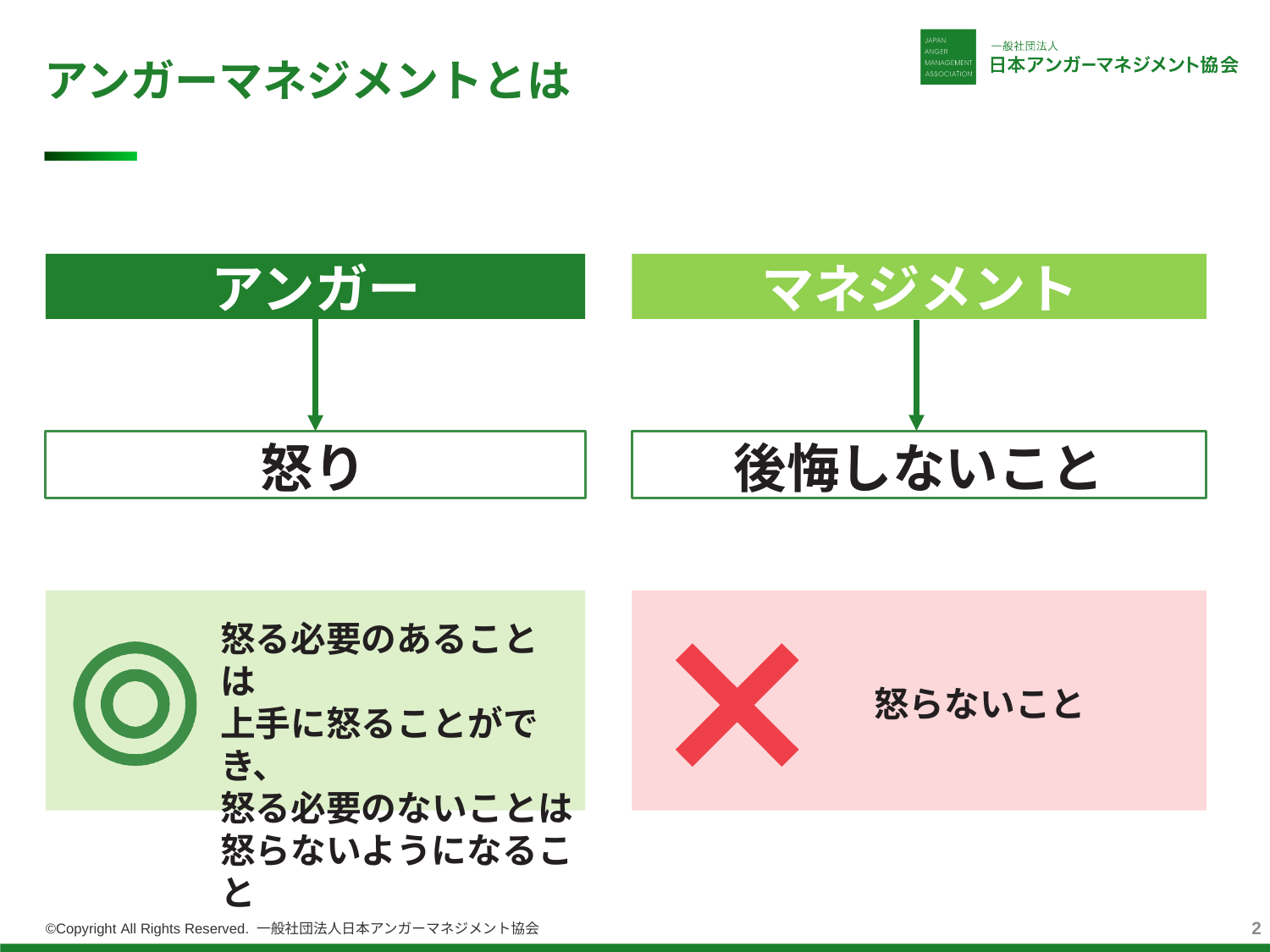

アンガーマネジメントとは
アンガー
マネジメント
怒り
後悔しないこと

怒る必要のあることは
上手に怒ることができ、
怒る必要のないことは
怒らないようになること

怒らないこと
2